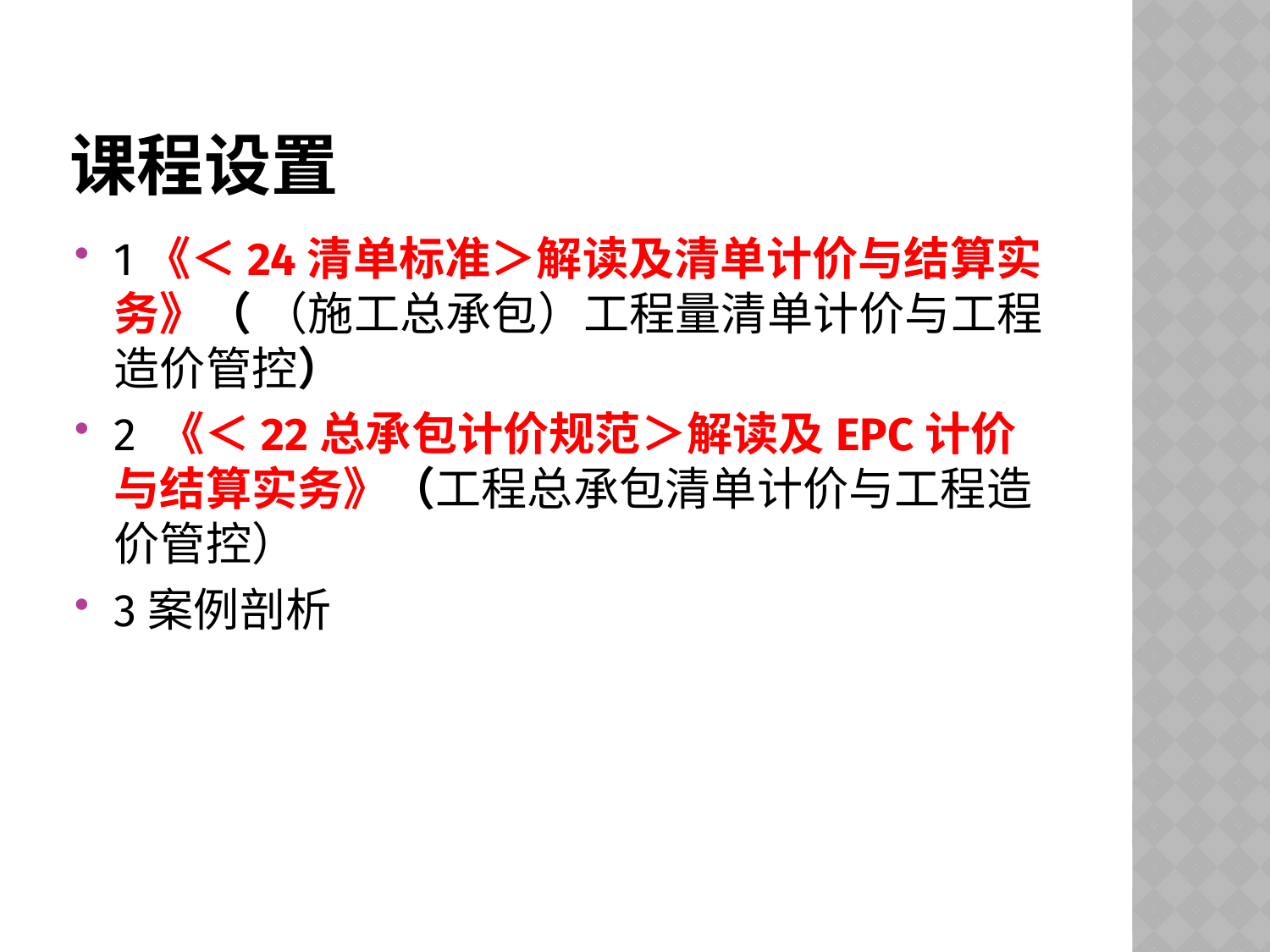

# 课程设置
1《＜24清单标准＞解读及清单计价与结算实务》（ （施工总承包）工程量清单计价与工程造价管控）
2 《＜22总承包计价规范＞解读及EPC计价与结算实务》（工程总承包清单计价与工程造价管控）
3案例剖析